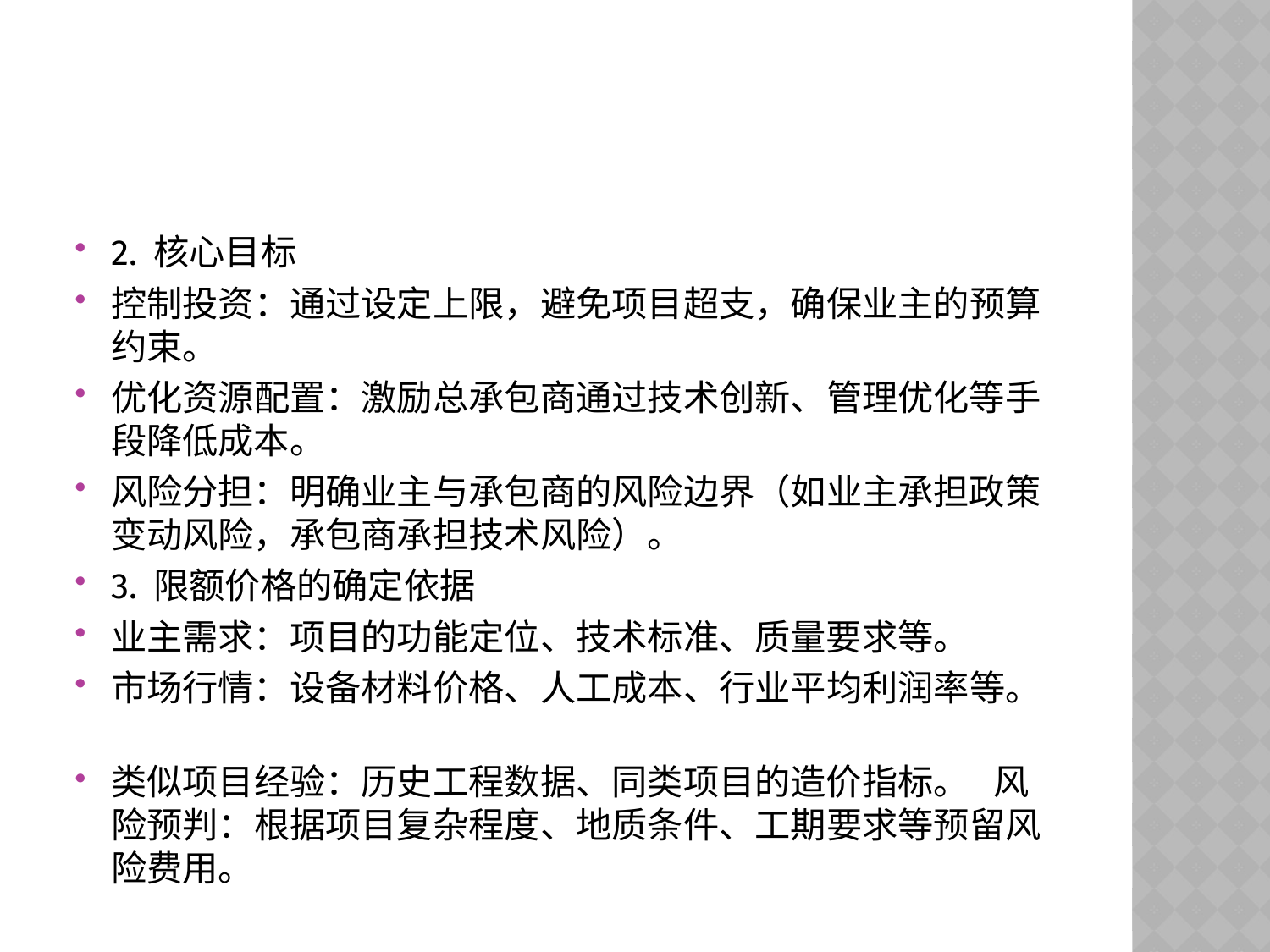

#
2. 核心目标
控制投资：通过设定上限，避免项目超支，确保业主的预算约束。
优化资源配置：激励总承包商通过技术创新、管理优化等手段降低成本。
风险分担：明确业主与承包商的风险边界（如业主承担政策变动风险，承包商承担技术风险）。
3. 限额价格的确定依据
业主需求：项目的功能定位、技术标准、质量要求等。
市场行情：设备材料价格、人工成本、行业平均利润率等。
类似项目经验：历史工程数据、同类项目的造价指标。   风险预判：根据项目复杂程度、地质条件、工期要求等预留风险费用。